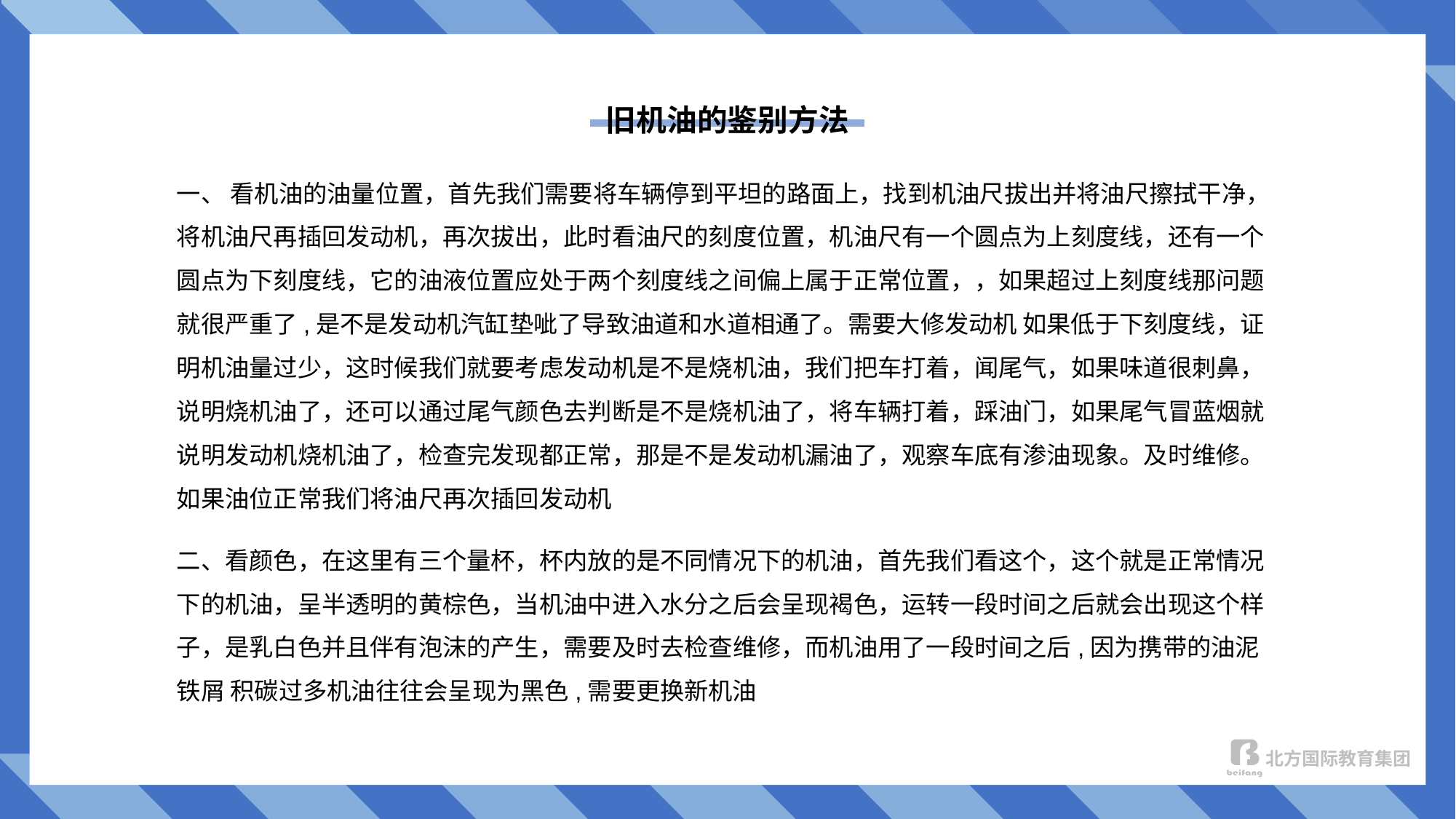

旧机油的鉴别方法
一、 看机油的油量位置，首先我们需要将车辆停到平坦的路面上，找到机油尺拔出并将油尺擦拭干净，将机油尺再插回发动机，再次拔出，此时看油尺的刻度位置，机油尺有一个圆点为上刻度线，还有一个圆点为下刻度线，它的油液位置应处于两个刻度线之间偏上属于正常位置，，如果超过上刻度线那问题就很严重了,是不是发动机汽缸垫呲了导致油道和水道相通了。需要大修发动机 如果低于下刻度线，证明机油量过少，这时候我们就要考虑发动机是不是烧机油，我们把车打着，闻尾气，如果味道很刺鼻，说明烧机油了，还可以通过尾气颜色去判断是不是烧机油了，将车辆打着，踩油门，如果尾气冒蓝烟就说明发动机烧机油了，检查完发现都正常，那是不是发动机漏油了，观察车底有渗油现象。及时维修。如果油位正常我们将油尺再次插回发动机
二、看颜色，在这里有三个量杯，杯内放的是不同情况下的机油，首先我们看这个，这个就是正常情况下的机油，呈半透明的黄棕色，当机油中进入水分之后会呈现褐色，运转一段时间之后就会出现这个样子，是乳白色并且伴有泡沫的产生，需要及时去检查维修，而机油用了一段时间之后,因为携带的油泥 铁屑 积碳过多机油往往会呈现为黑色,需要更换新机油